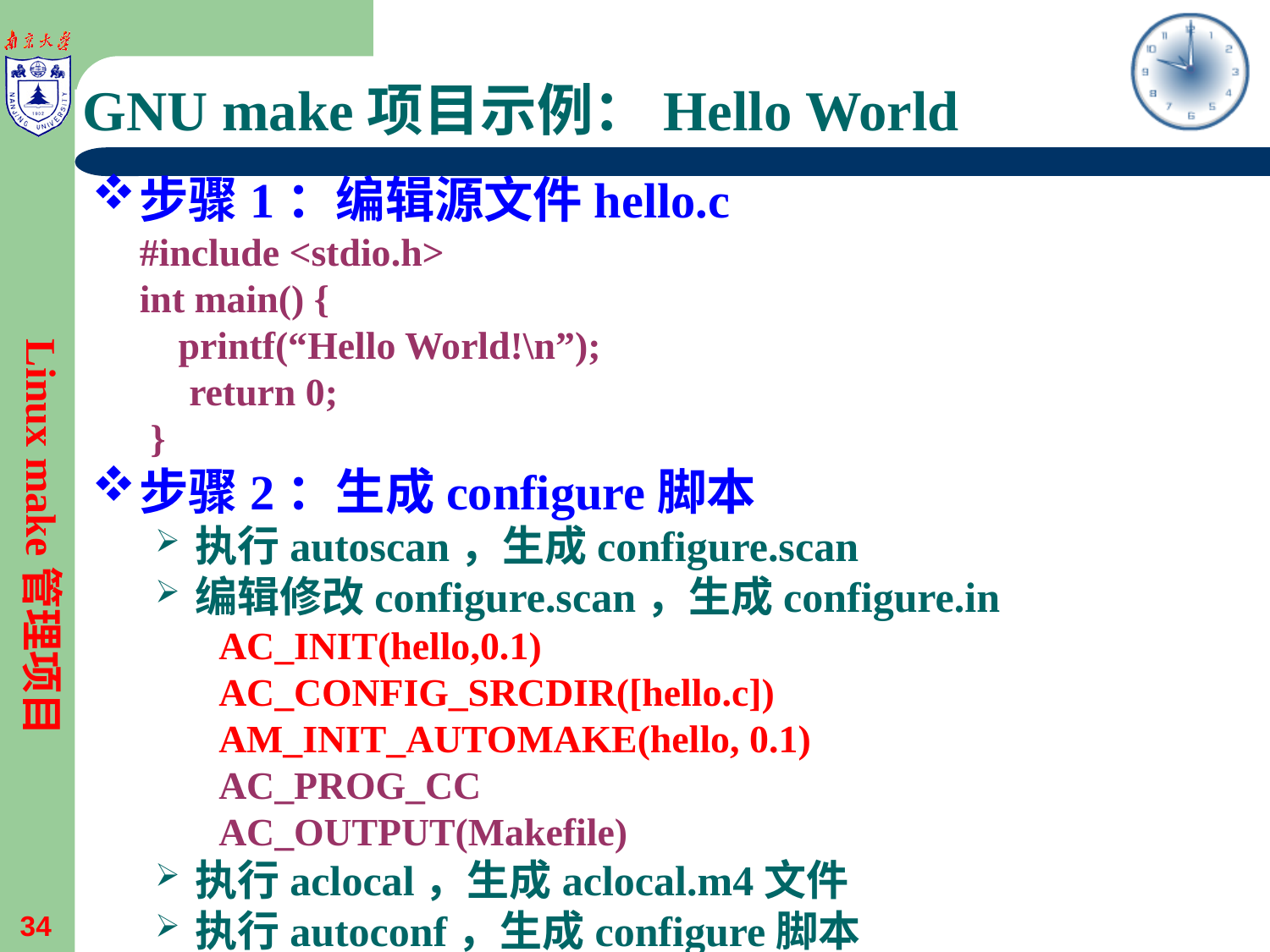

# GNU make项目示例：Hello World
步骤1：编辑源文件hello.c
	#include <stdio.h>
	int main() {
	    printf(“Hello World!\n”);
          return 0;
      }
步骤2：生成configure脚本
执行autoscan，生成configure.scan
编辑修改configure.scan，生成configure.in
AC_INIT(hello,0.1)
AC_CONFIG_SRCDIR([hello.c])
AM_INIT_AUTOMAKE(hello, 0.1)
AC_PROG_CC
AC_OUTPUT(Makefile)
执行aclocal，生成aclocal.m4文件
执行autoconf，生成configure脚本
Linux make管理项目
34